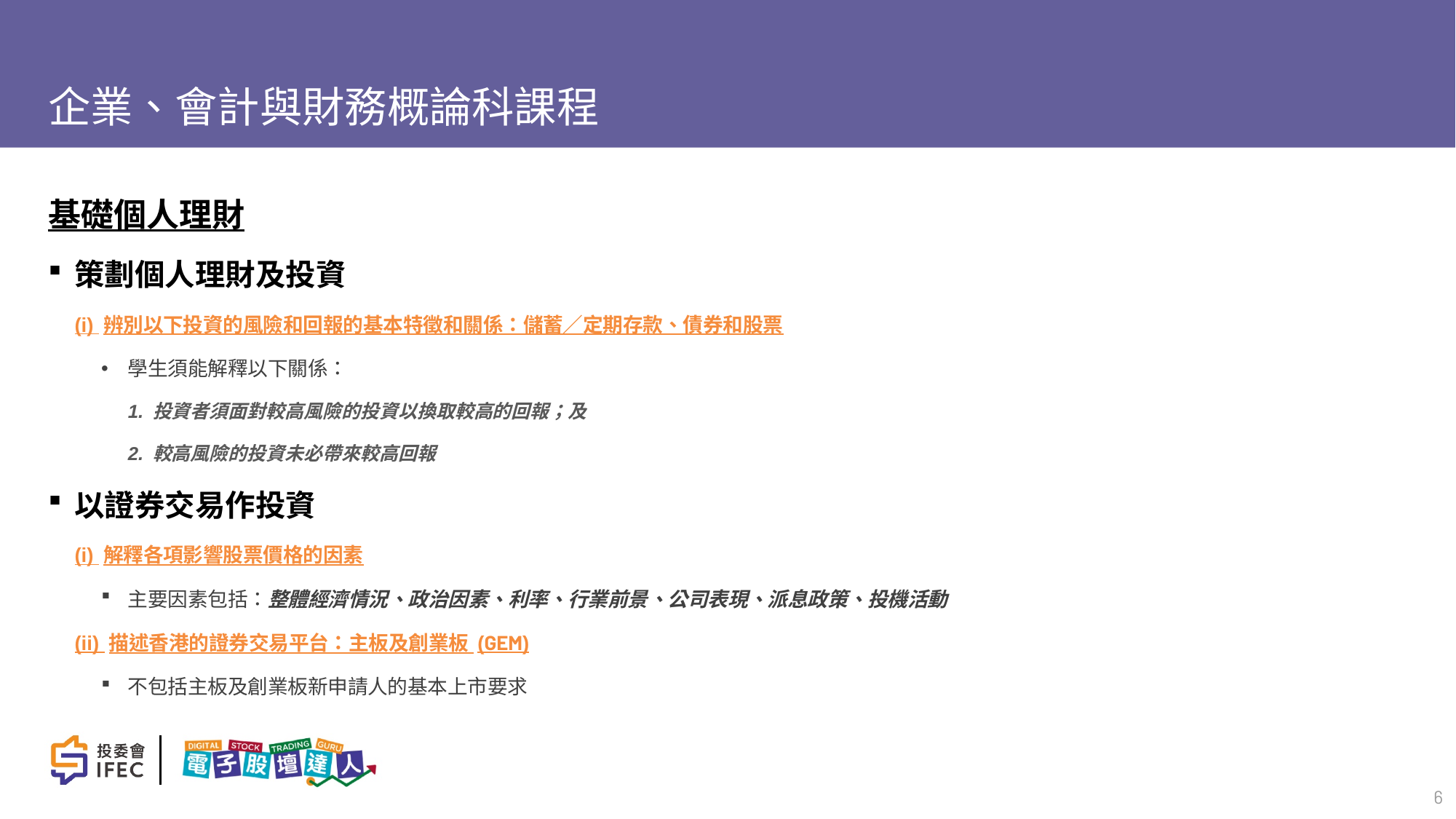

# 企業、會計與財務概論科課程
基礎個人理財
策劃個人理財及投資
(i) 辨別以下投資的風險和回報的基本特徵和關係：儲蓄／定期存款、債券和股票
學生須能解釋以下關係：
1. 投資者須面對較高風險的投資以換取較高的回報；及
2. 較高風險的投資未必帶來較高回報
以證券交易作投資
(i) 解釋各項影響股票價格的因素
主要因素包括：整體經濟情況、政治因素、利率、行業前景、公司表現、派息政策、投機活動
(ii) 描述香港的證券交易平台：主板及創業板 (GEM)
不包括主板及創業板新申請人的基本上市要求

6